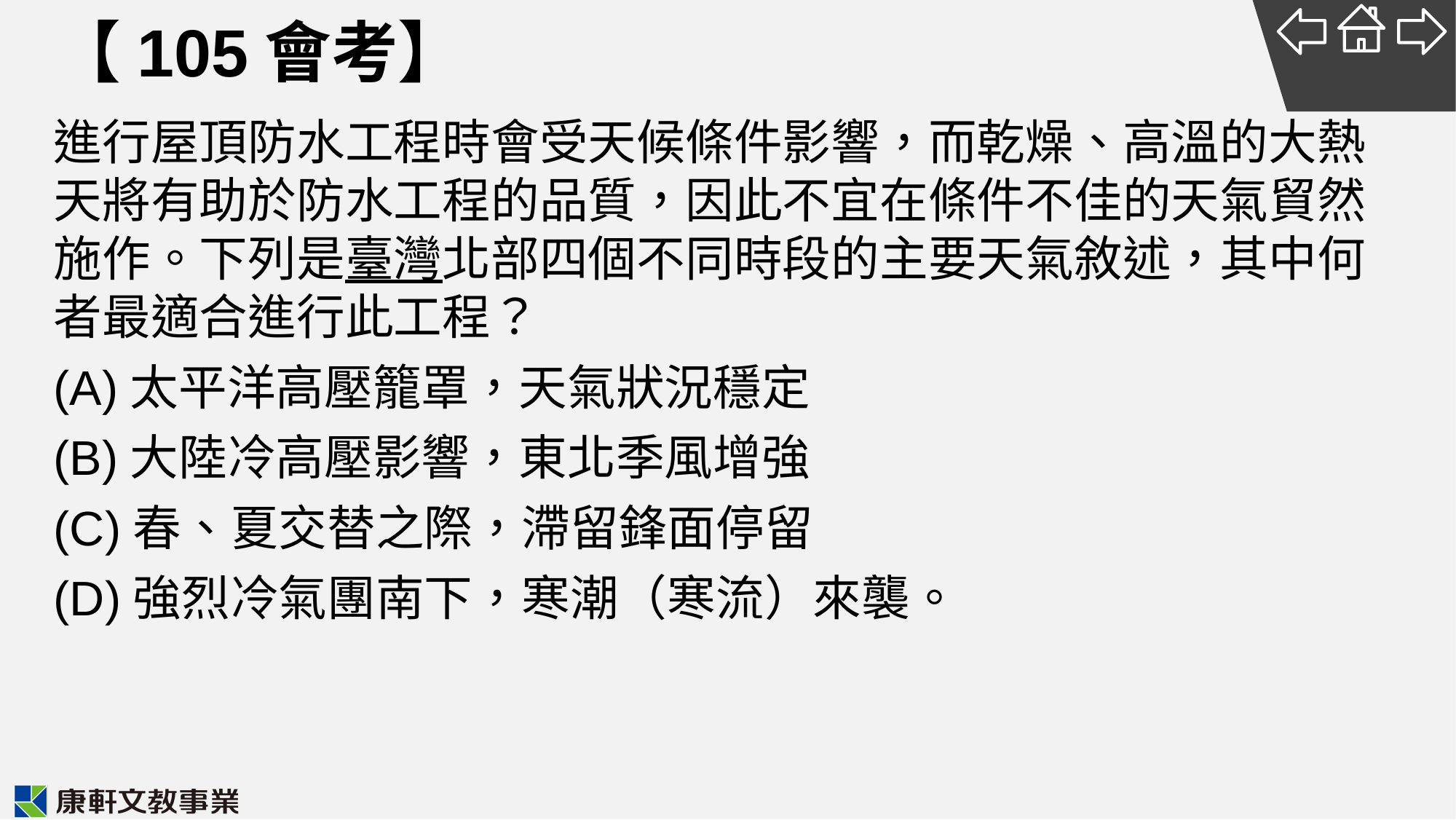

# 【105會考】

進行屋頂防水工程時會受天候條件影響，而乾燥、高溫的大熱天將有助於防水工程的品質，因此不宜在條件不佳的天氣貿然施作。下列是臺灣北部四個不同時段的主要天氣敘述，其中何者最適合進行此工程？
(A)太平洋高壓籠罩，天氣狀況穩定
(B)大陸冷高壓影響，東北季風增強
(C)春、夏交替之際，滯留鋒面停留
(D)強烈冷氣團南下，寒潮（寒流）來襲。